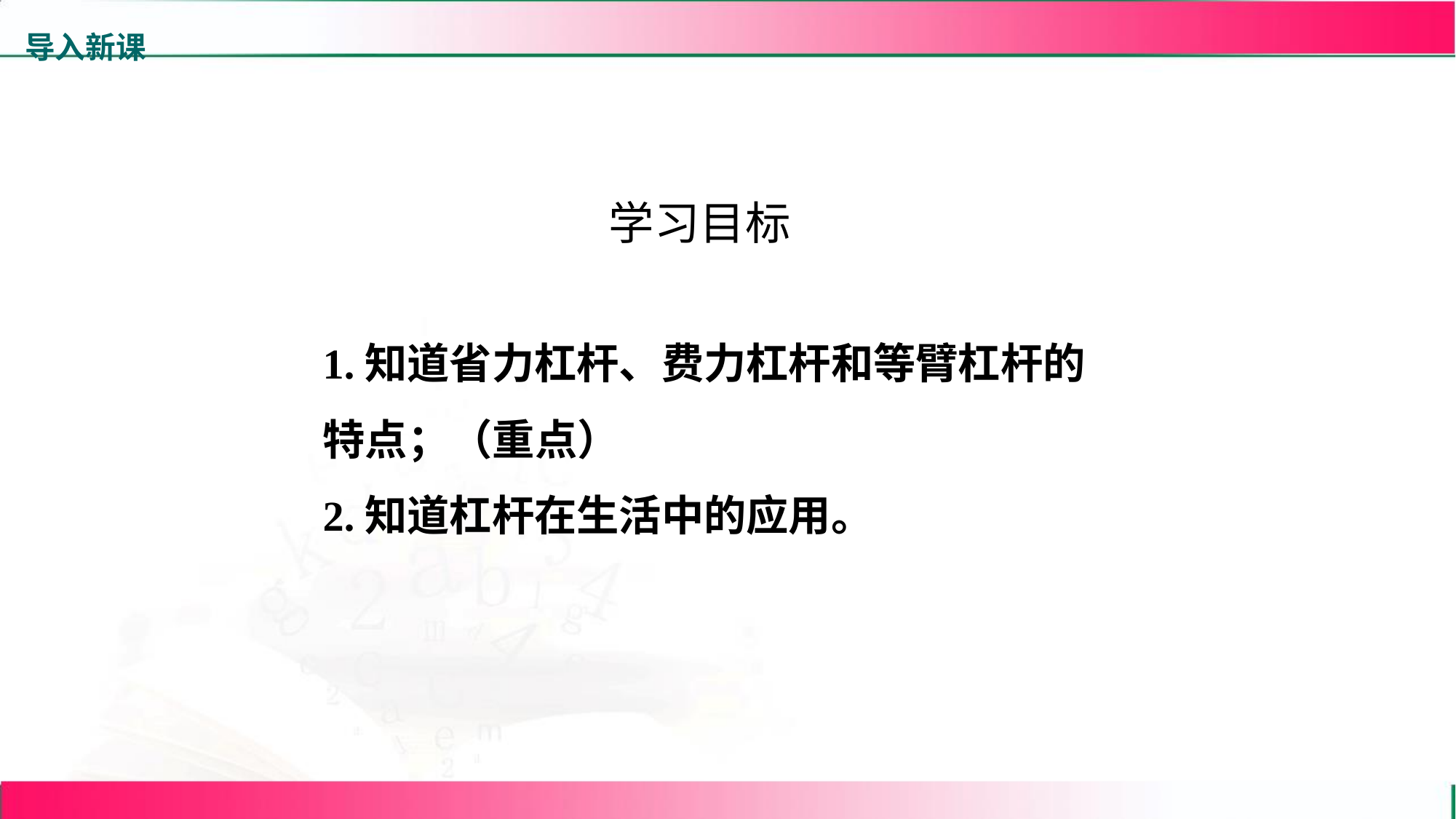

导入新课
学习目标
1.知道省力杠杆、费力杠杆和等臂杠杆的特点；（重点）
2.知道杠杆在生活中的应用。